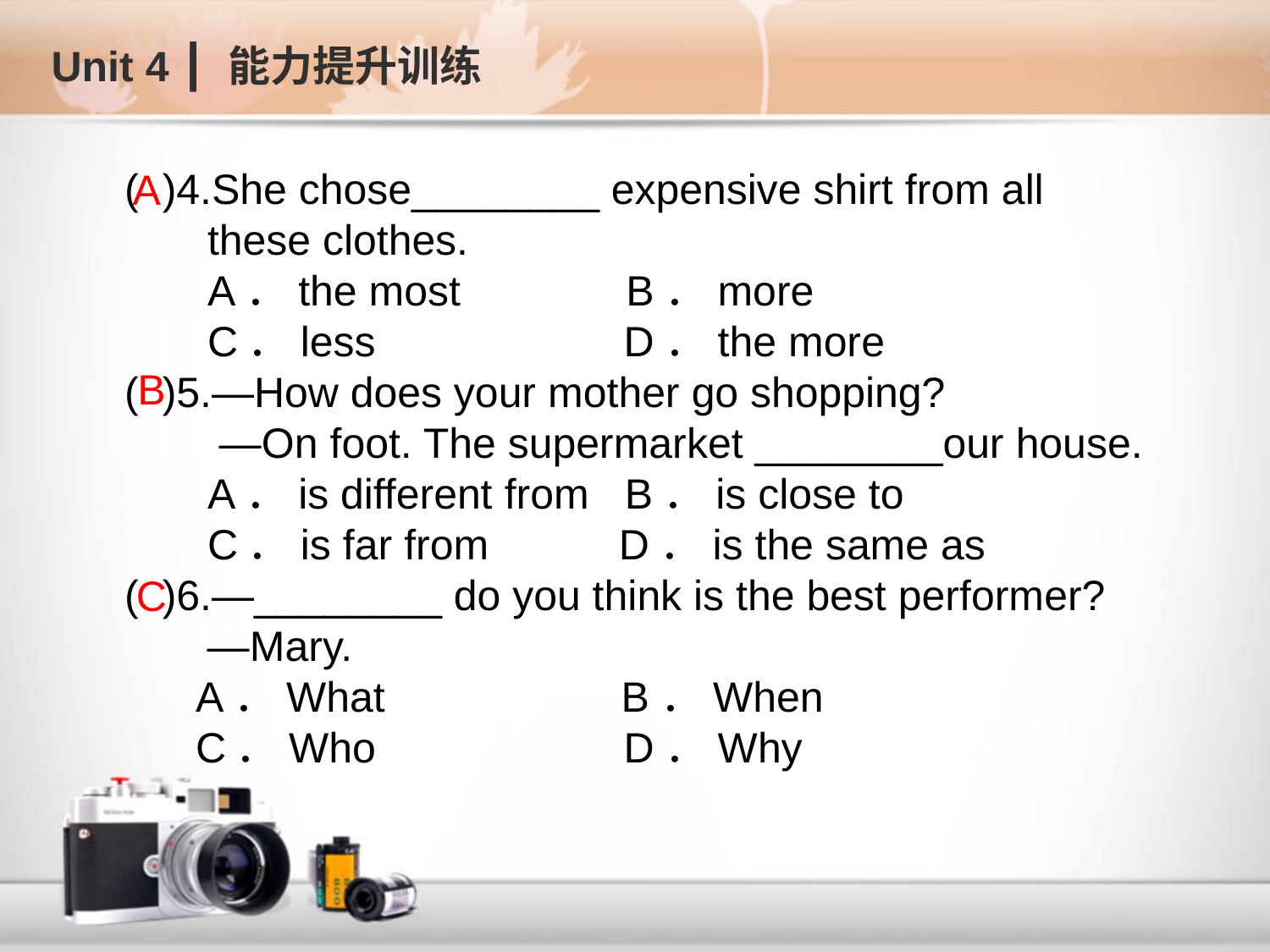

Unit 4 ┃ 能力提升训练
(  )4.She chose________ expensive shirt from all
       these clothes.
       A．the most              B．more
       C．less                     D．the more
(  )5.—How does your mother go shopping?
        —On foot. The supermarket ________our house.
       A．is different from   B．is close to
       C．is far from           D．is the same as
(  )6.—________ do you think is the best performer?
       —Mary.
      A．What                    B．When
      C．Who                     D．Why
 A

B
C